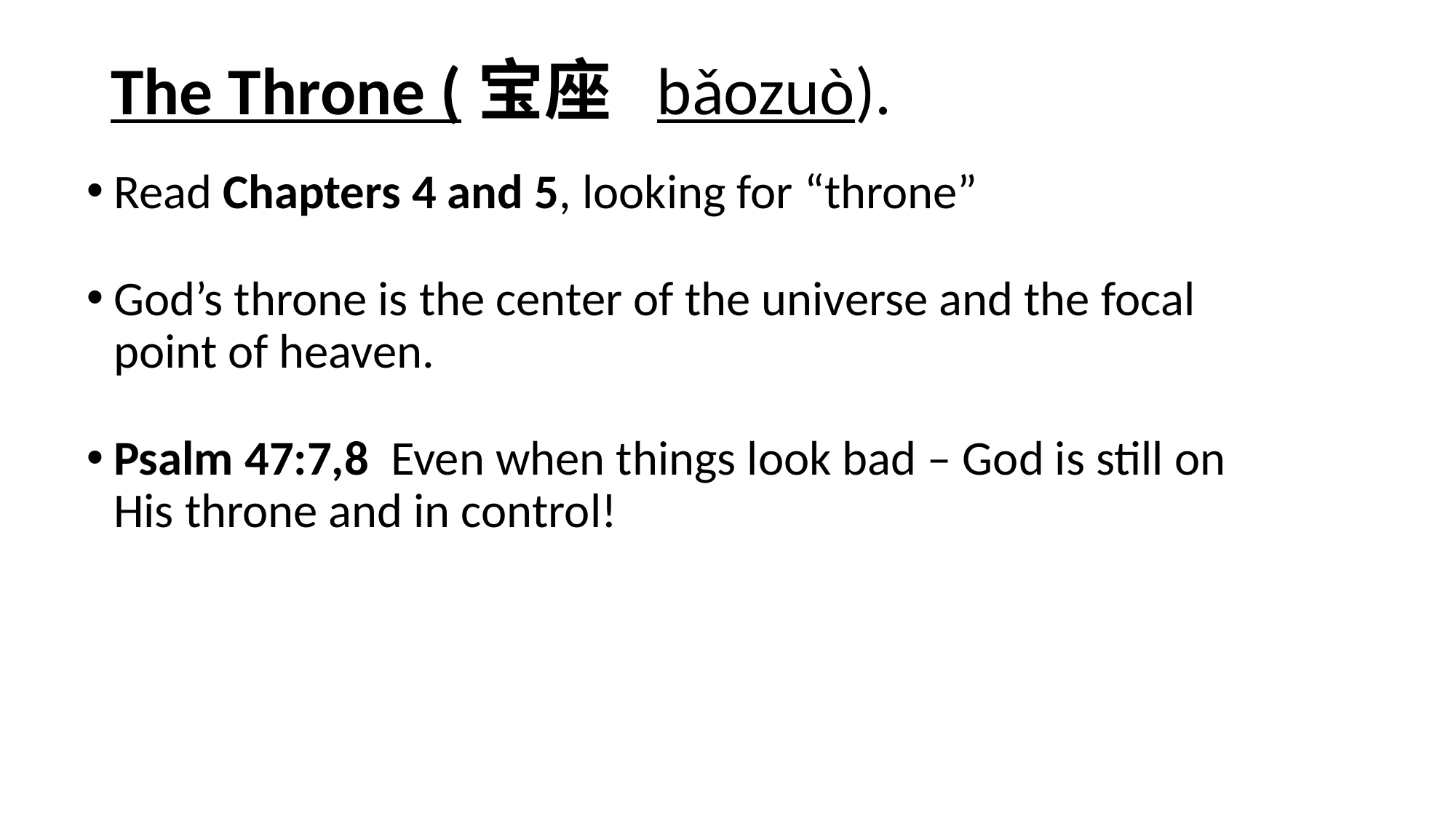

# The Throne (宝座  bǎozuò).
Read Chapters 4 and 5, looking for “throne”
God’s throne is the center of the universe and the focal point of heaven.
Psalm 47:7,8  Even when things look bad – God is still on His throne and in control!